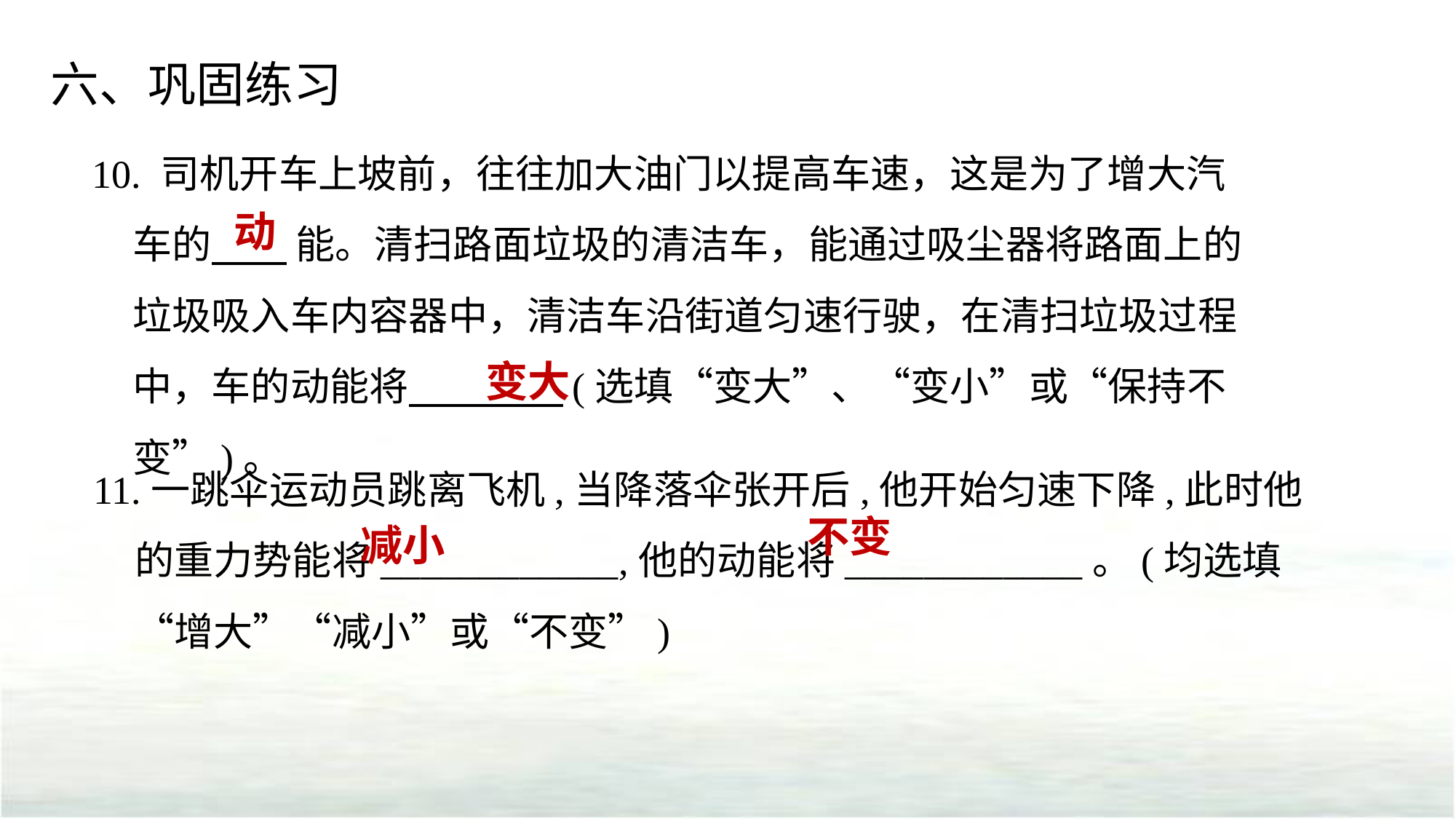

六、巩固练习
10. 司机开车上坡前，往往加大油门以提高车速，这是为了增大汽车的　     能。清扫路面垃圾的清洁车，能通过吸尘器将路面上的垃圾吸入车内容器中，清洁车沿街道匀速行驶，在清扫垃圾过程中，车的动能将　　　    (选填“变大”、“变小”或“保持不变”)。
动
变大
11.一跳伞运动员跳离飞机,当降落伞张开后,他开始匀速下降,此时他的重力势能将____________,他的动能将____________。(均选填“增大”“减小”或“不变”)
不变
减小